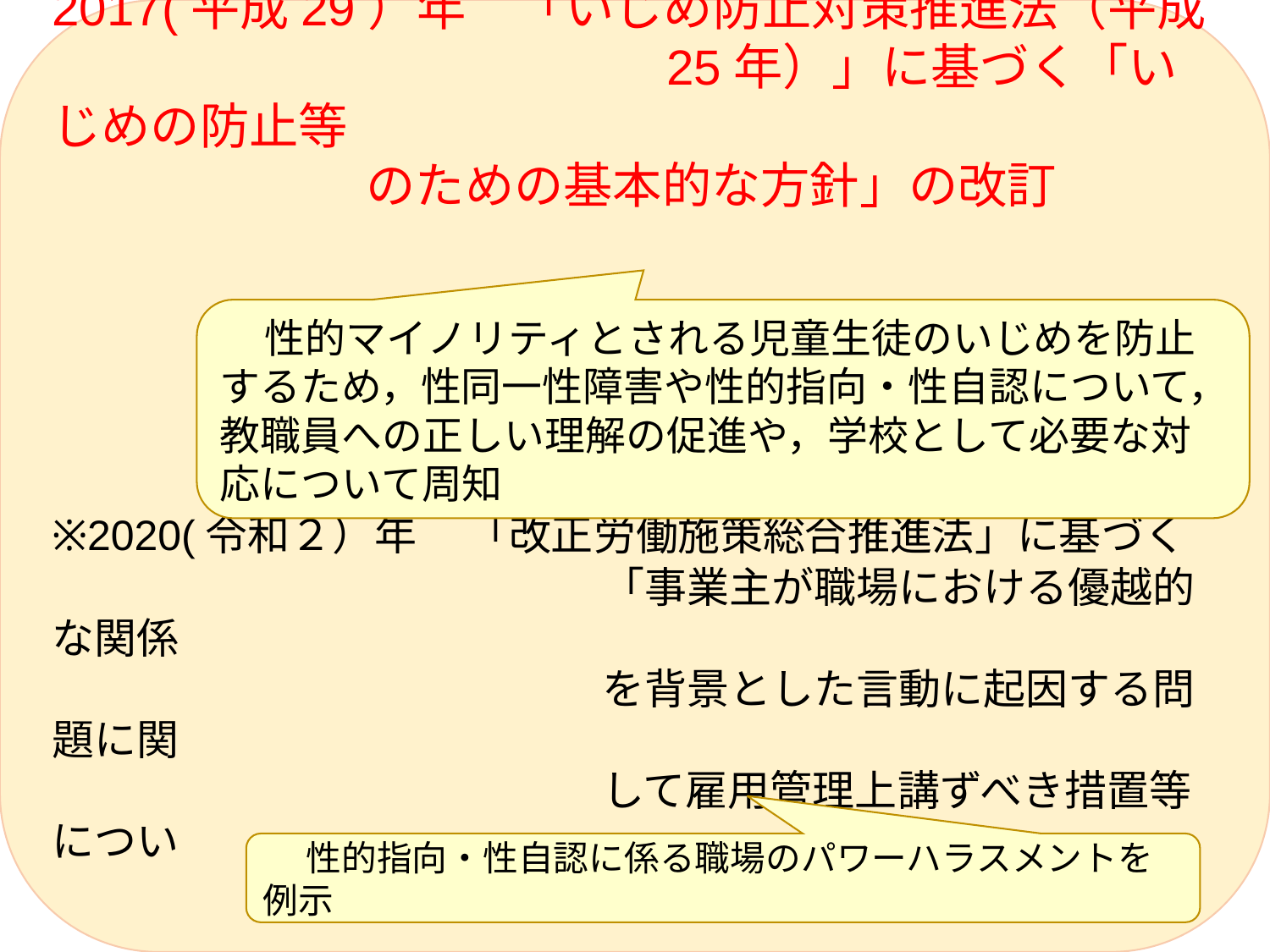

2017(平成29）年　「いじめ防止対策推進法（平成
　　　　 　　　　　　　　25年）」に基づく「いじめの防止等
                       　のための基本的な方針」の改訂

※2020(令和２）年　「改正労働施策総合推進法」に基づく
　　　　　　　　　　　　　「事業主が職場における優越的な関係
　　　　　　　　　　　　　を背景とした言動に起因する問題に関
　　　　　　　　　　　　　して雇用管理上講ずべき措置等につい
　　　　　　　　　　　　　ての指針」が制定

　 性的マイノリティとされる児童生徒のいじめを防止するため，性同一性障害や性的指向・性自認について，教職員への正しい理解の促進や，学校として必要な対応について周知
　 性的指向・性自認に係る職場のパワーハラスメントを例示